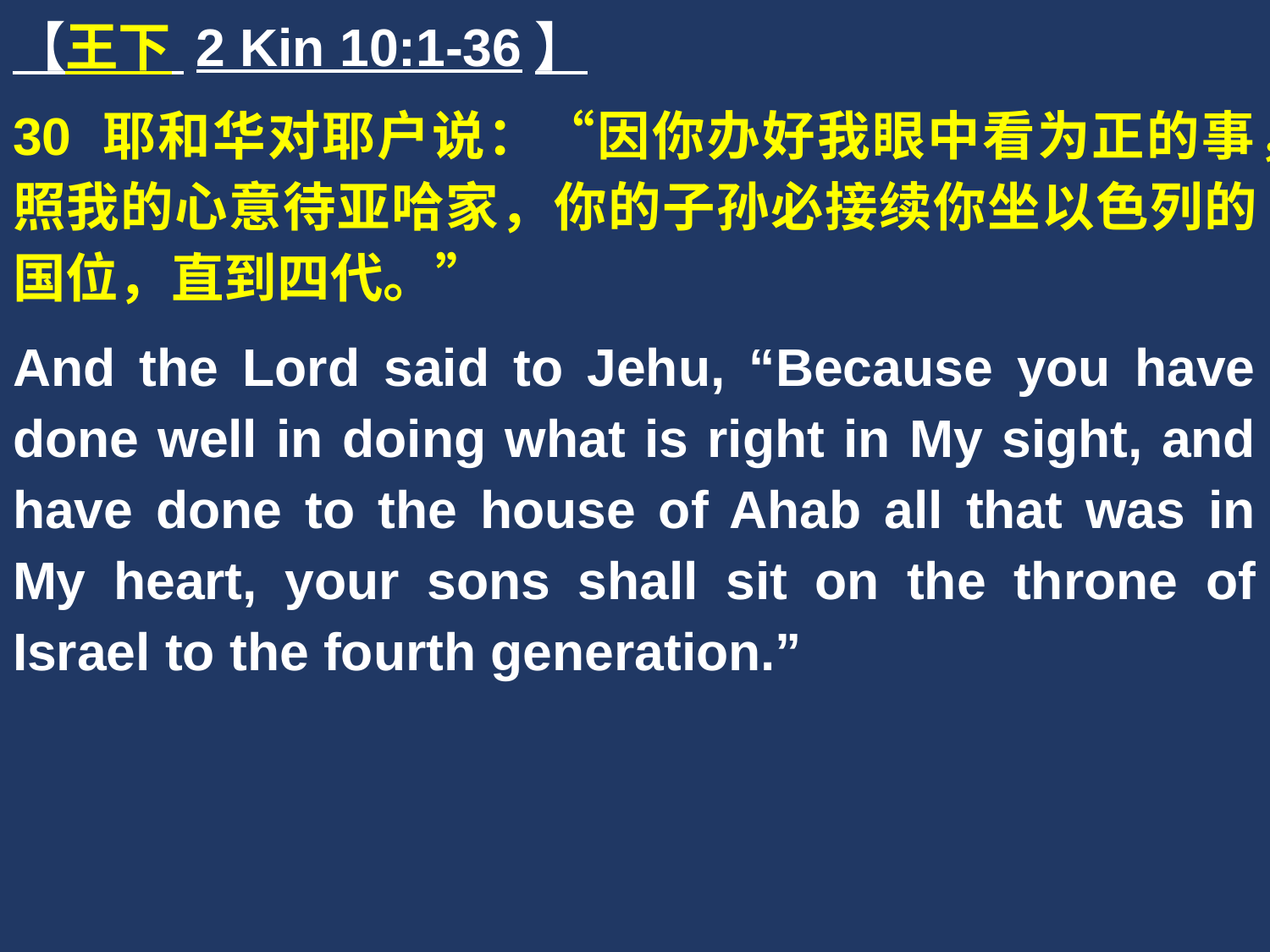

【王下 2 Kin 10:1-36】
30 耶和华对耶户说：“因你办好我眼中看为正的事，照我的心意待亚哈家，你的子孙必接续你坐以色列的国位，直到四代。”
And the Lord said to Jehu, “Because you have done well in doing what is right in My sight, and have done to the house of Ahab all that was in My heart, your sons shall sit on the throne of Israel to the fourth generation.”